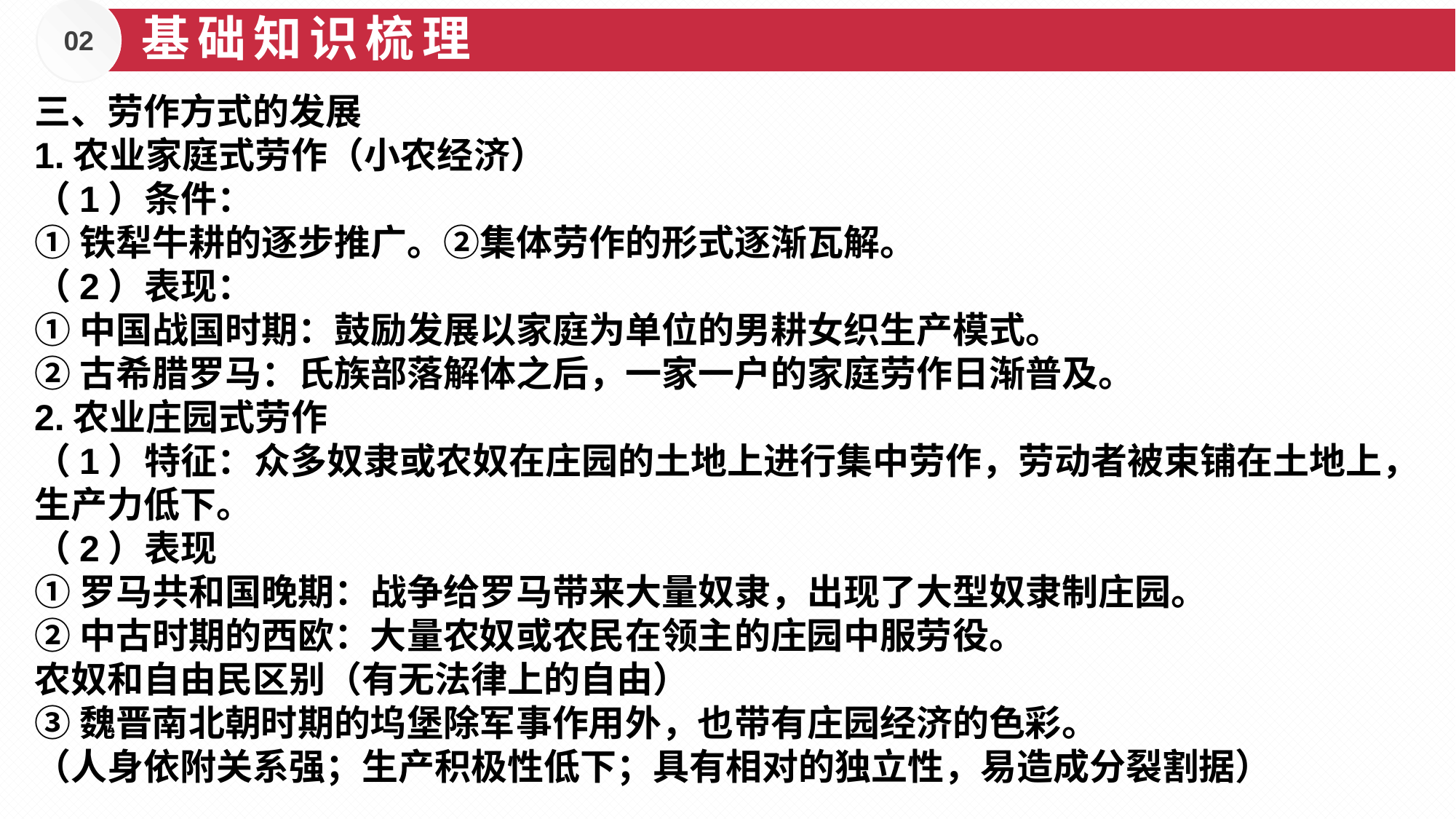

02
基础知识梳理

三、劳作方式的发展
1.农业家庭式劳作（小农经济）
（1）条件：
①铁犁牛耕的逐步推广。②集体劳作的形式逐渐瓦解。
（2）表现：
①中国战国时期：鼓励发展以家庭为单位的男耕女织生产模式。
②古希腊罗马：氏族部落解体之后，一家一户的家庭劳作日渐普及。
2.农业庄园式劳作
（1）特征：众多奴隶或农奴在庄园的土地上进行集中劳作，劳动者被束铺在土地上，生产力低下。
（2）表现
①罗马共和国晚期：战争给罗马带来大量奴隶，出现了大型奴隶制庄园。
②中古时期的西欧：大量农奴或农民在领主的庄园中服劳役。
农奴和自由民区别（有无法律上的自由）
③魏晋南北朝时期的坞堡除军事作用外，也带有庄园经济的色彩。
（人身依附关系强；生产积极性低下；具有相对的独立性，易造成分裂割据）